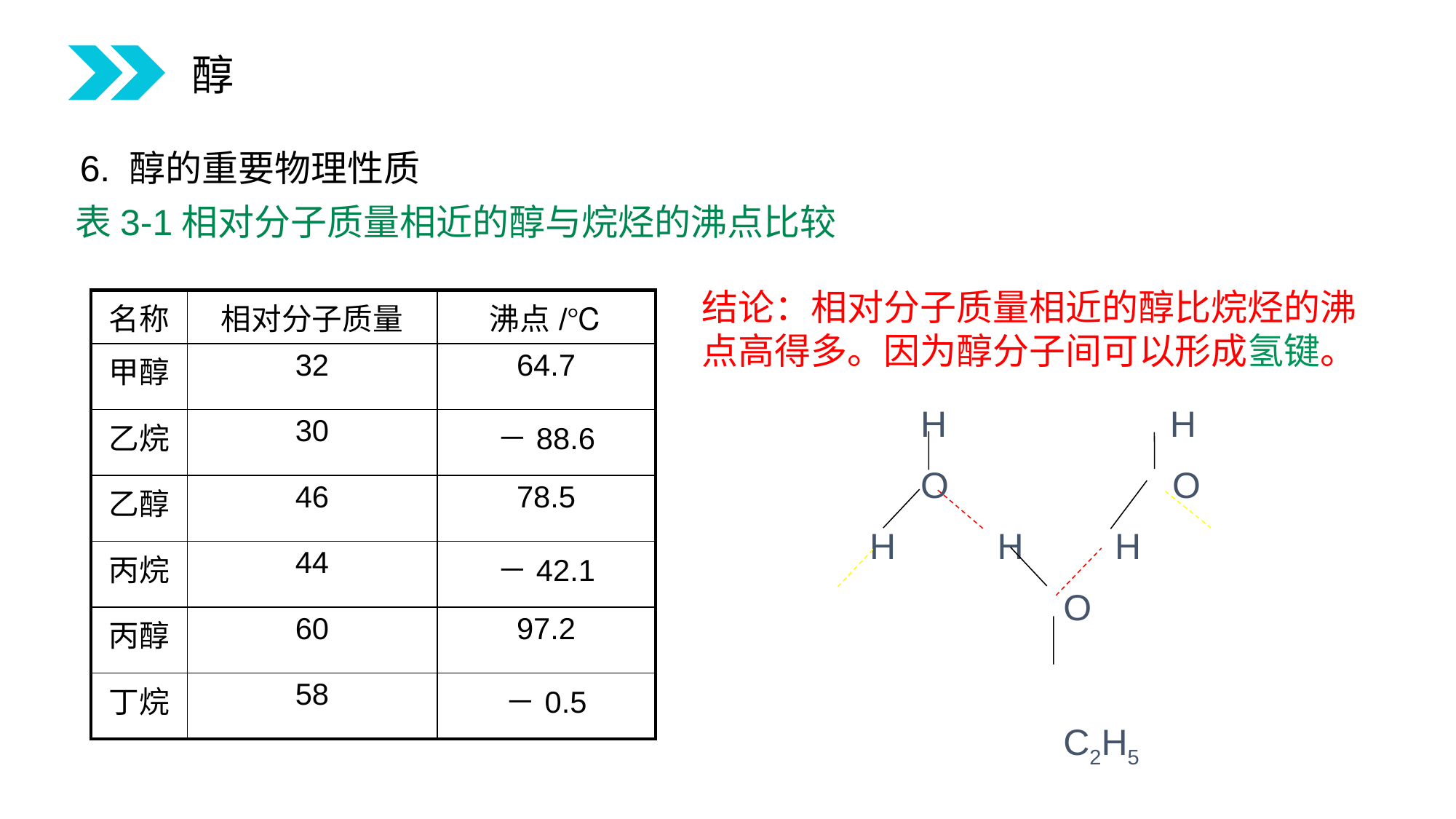

醇
6. 醇的重要物理性质
表3-1相对分子质量相近的醇与烷烃的沸点比较
结论：相对分子质量相近的醇比烷烃的沸点高得多。因为醇分子间可以形成氢键。
| 名称 | 相对分子质量 | 沸点/℃ |
| --- | --- | --- |
| 甲醇 | 32 | 64.7 |
| 乙烷 | 30 | －88.6 |
| 乙醇 | 46 | 78.5 |
| 丙烷 | 44 | －42.1 |
| 丙醇 | 60 | 97.2 |
| 丁烷 | 58 | －0.5 |
        H                      H
        O                      O
   H          H         H
                      O

                      C2H5